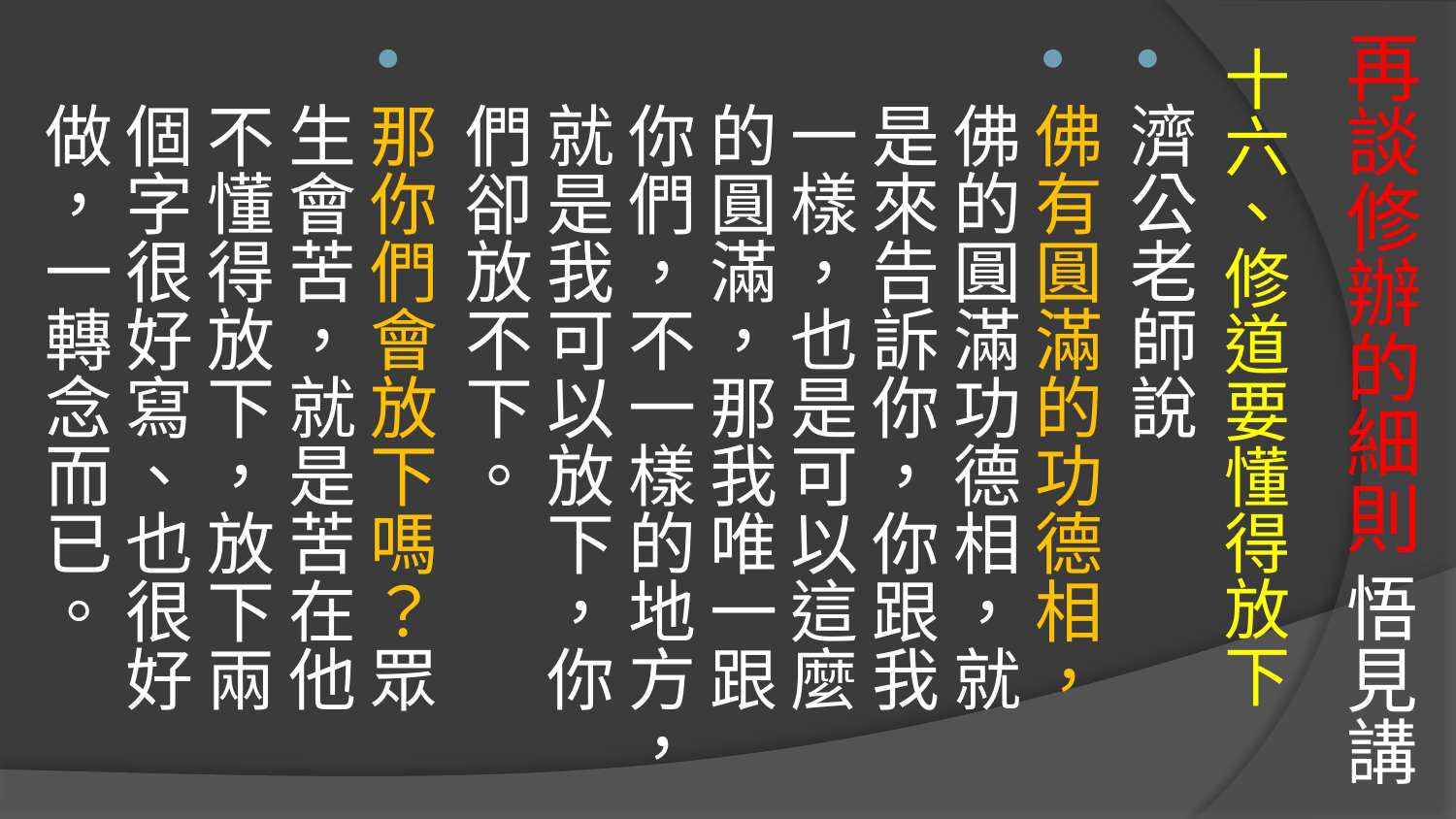

# 再談修辦的細則 悟見講
十六、修道要懂得放下
濟公老師說
佛有圓滿的功德相，佛的圓滿功德相，就是來告訴你，你跟我一樣，也是可以這麼的圓滿，那我唯一跟你們，不一樣的地方，就是我可以放下，你們卻放不下。
那你們會放下嗎？眾生會苦，就是苦在他不懂得放下，放下兩個字很好寫、也很好做，一轉念而已。